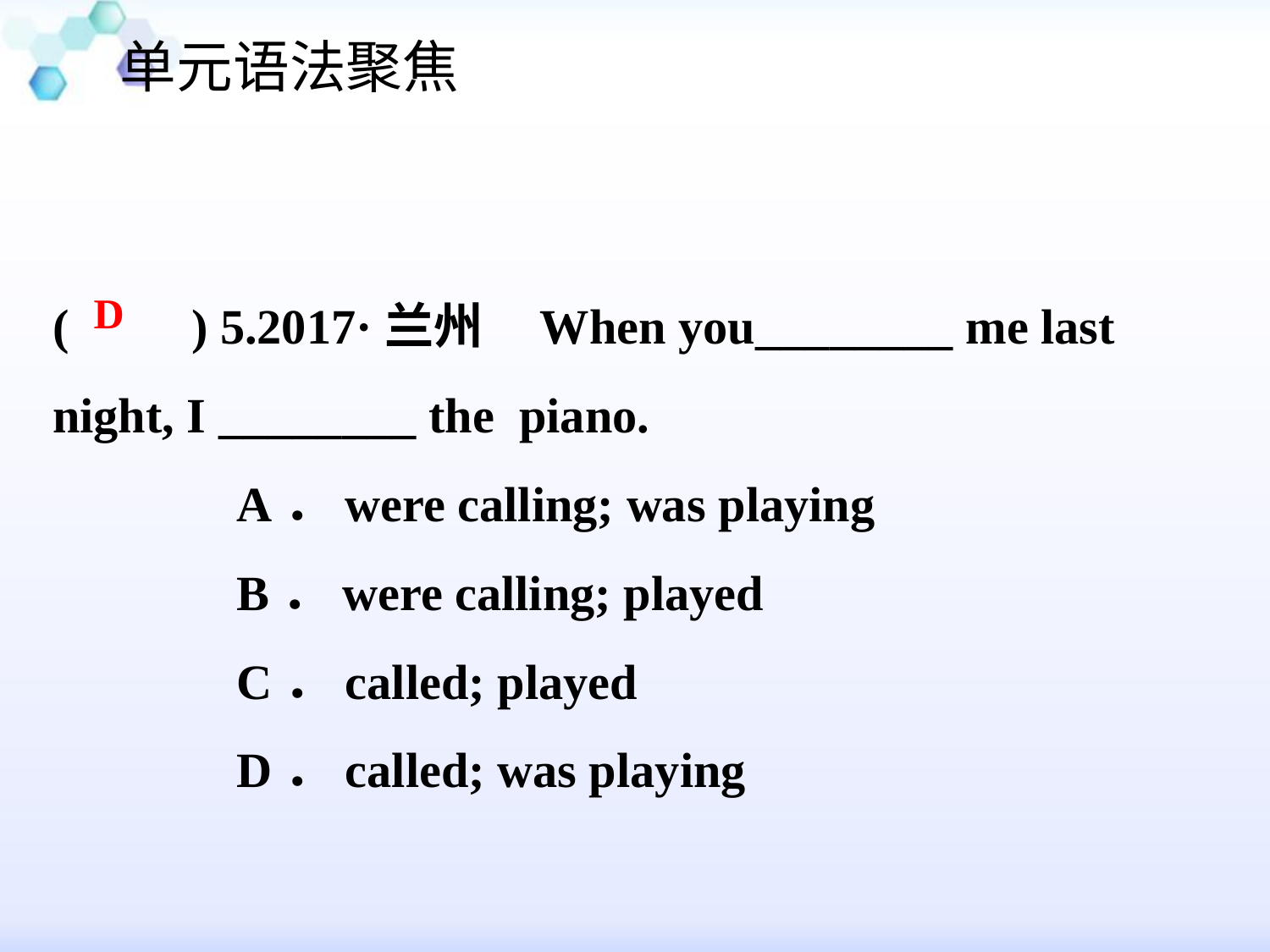

单元语法聚焦
#
(　　) 5.2017·兰州    When you________ me last night, I ________ the  piano.
               A．were calling; was playing
               B．were calling; played
               C．called; played
               D．called; was playing
D